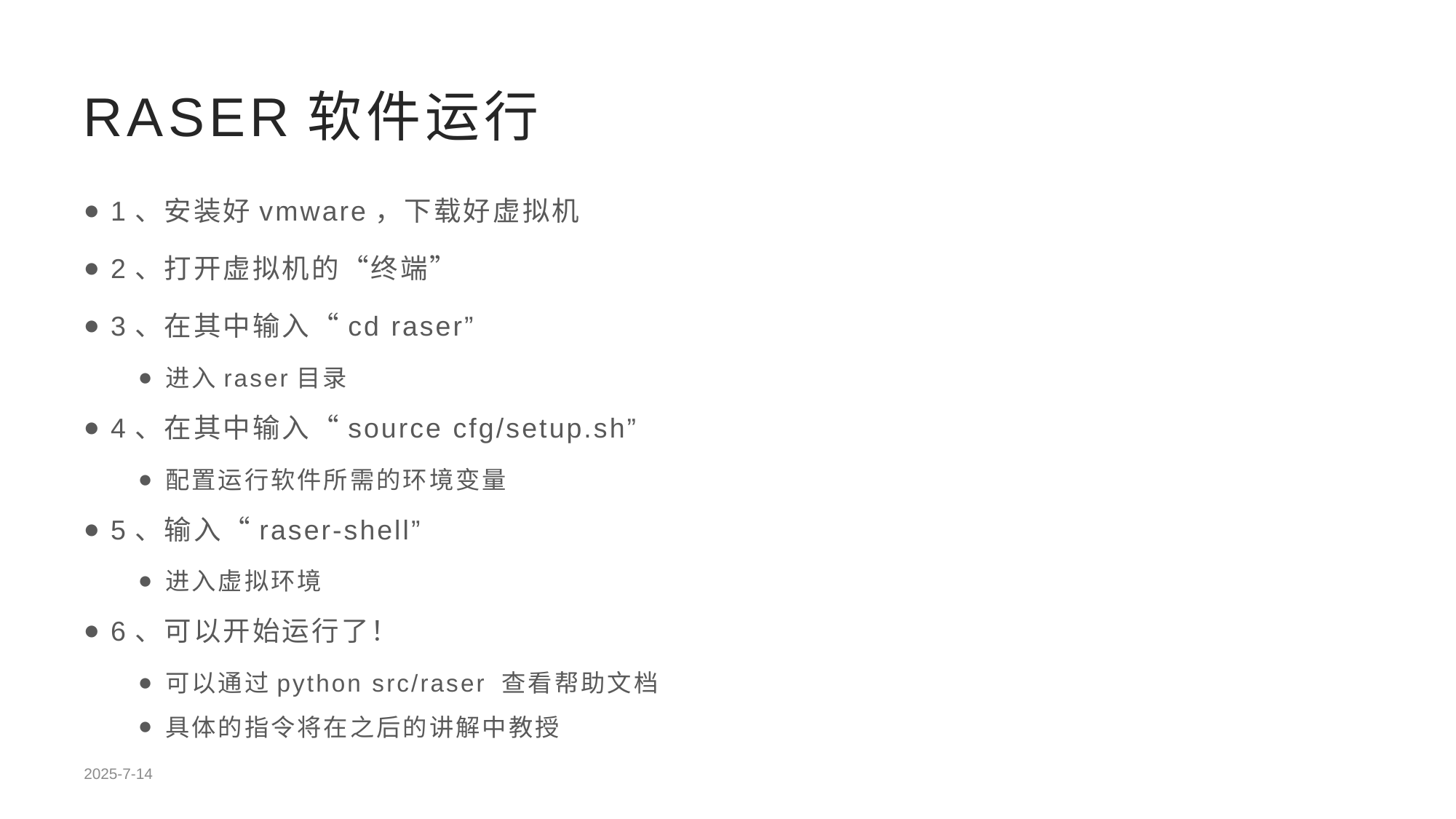

# RASER软件运行
1、安装好vmware，下载好虚拟机
2、打开虚拟机的“终端”
3、在其中输入“cd raser”
进入raser目录
4、在其中输入“source cfg/setup.sh”
配置运行软件所需的环境变量
5、输入“raser-shell”
进入虚拟环境
6、可以开始运行了！
可以通过python src/raser 查看帮助文档
具体的指令将在之后的讲解中教授
2025-7-14
7